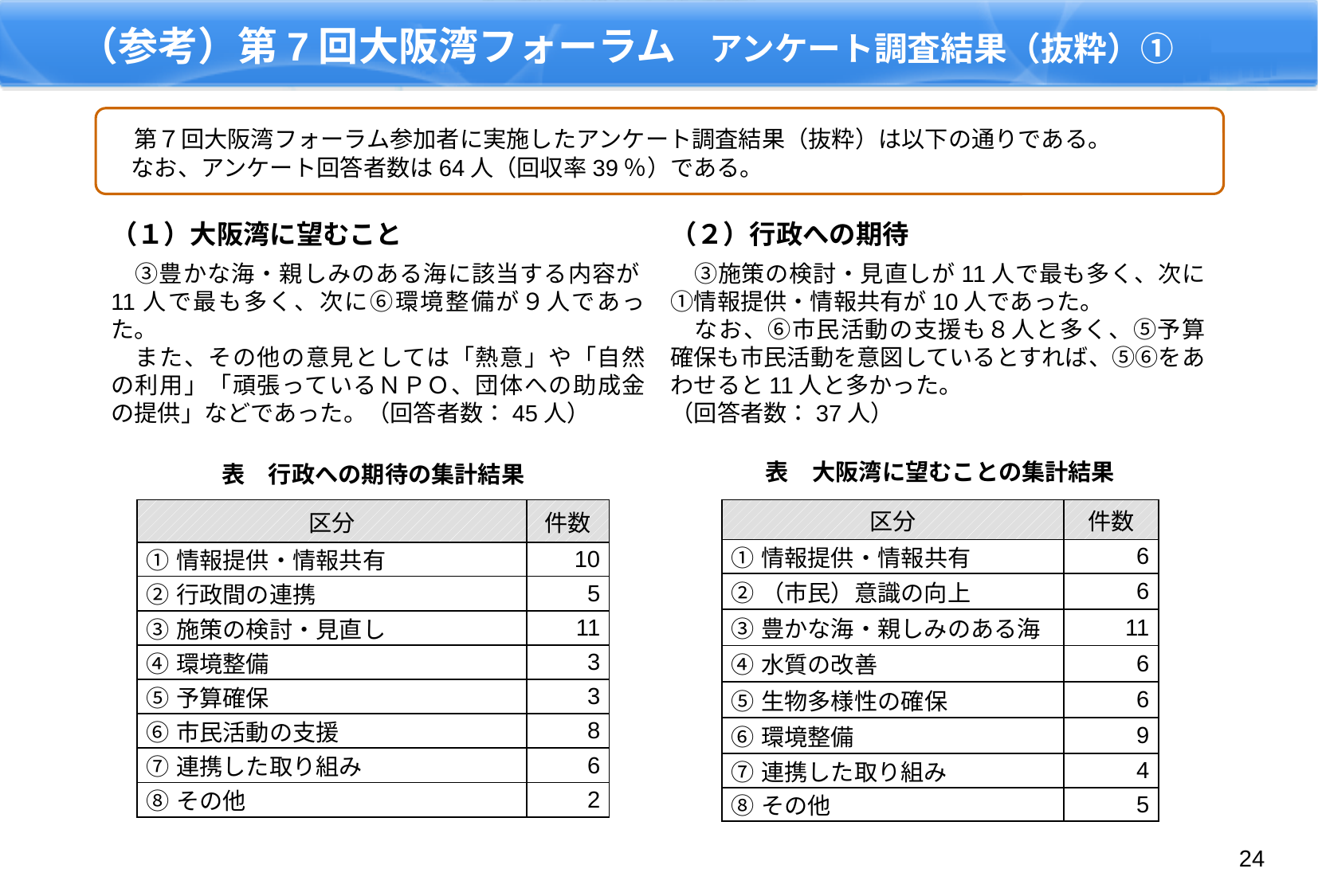

# （参考）第7回大阪湾フォーラム　アンケート調査結果（抜粋）①
　第７回大阪湾フォーラム参加者に実施したアンケート調査結果（抜粋）は以下の通りである。
　なお、アンケート回答者数は64人（回収率39％）である。
（１）大阪湾に望むこと
　③豊かな海・親しみのある海に該当する内容が11人で最も多く、次に⑥環境整備が９人であった。
　また、その他の意見としては「熱意」や「自然の利用」「頑張っているＮＰＯ、団体への助成金の提供」などであった。（回答者数：45人）
（２）行政への期待
　③施策の検討・見直しが11人で最も多く、次に①情報提供・情報共有が10人であった。
　なお、⑥市民活動の支援も８人と多く、⑤予算確保も市民活動を意図しているとすれば、⑤⑥をあわせると11人と多かった。
（回答者数：37人）
表　大阪湾に望むことの集計結果
表　行政への期待の集計結果
| 区分 | 件数 |
| --- | --- |
| ①情報提供・情報共有 | 10 |
| ②行政間の連携 | 5 |
| ③施策の検討・見直し | 11 |
| ④環境整備 | 3 |
| ⑤予算確保 | 3 |
| ⑥市民活動の支援 | 8 |
| ⑦連携した取り組み | 6 |
| ⑧その他 | 2 |
| 区分 | 件数 |
| --- | --- |
| ①情報提供・情報共有 | 6 |
| ②（市民）意識の向上 | 6 |
| ③豊かな海・親しみのある海 | 11 |
| ④水質の改善 | 6 |
| ⑤生物多様性の確保 | 6 |
| ⑥環境整備 | 9 |
| ⑦連携した取り組み | 4 |
| ⑧その他 | 5 |
24